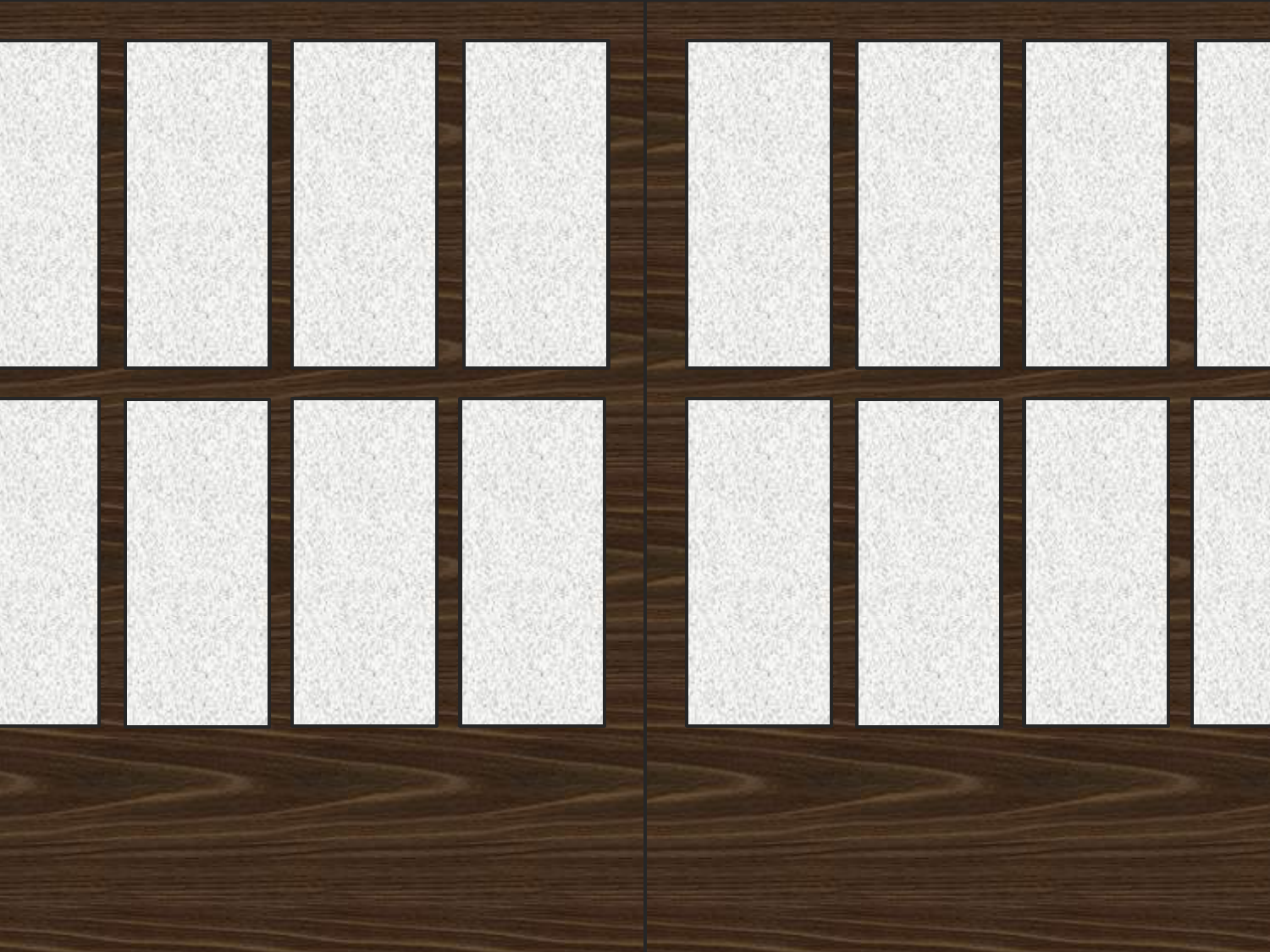

# 일본의 문화

1장 일본문화의 발생과 역사속의 문화

2장 종교 ·전통 ·의식주 문화, 연중행사

3장 일본의 대중문화

20701236 김병철
21180526 윤아진
21101961 정윤애